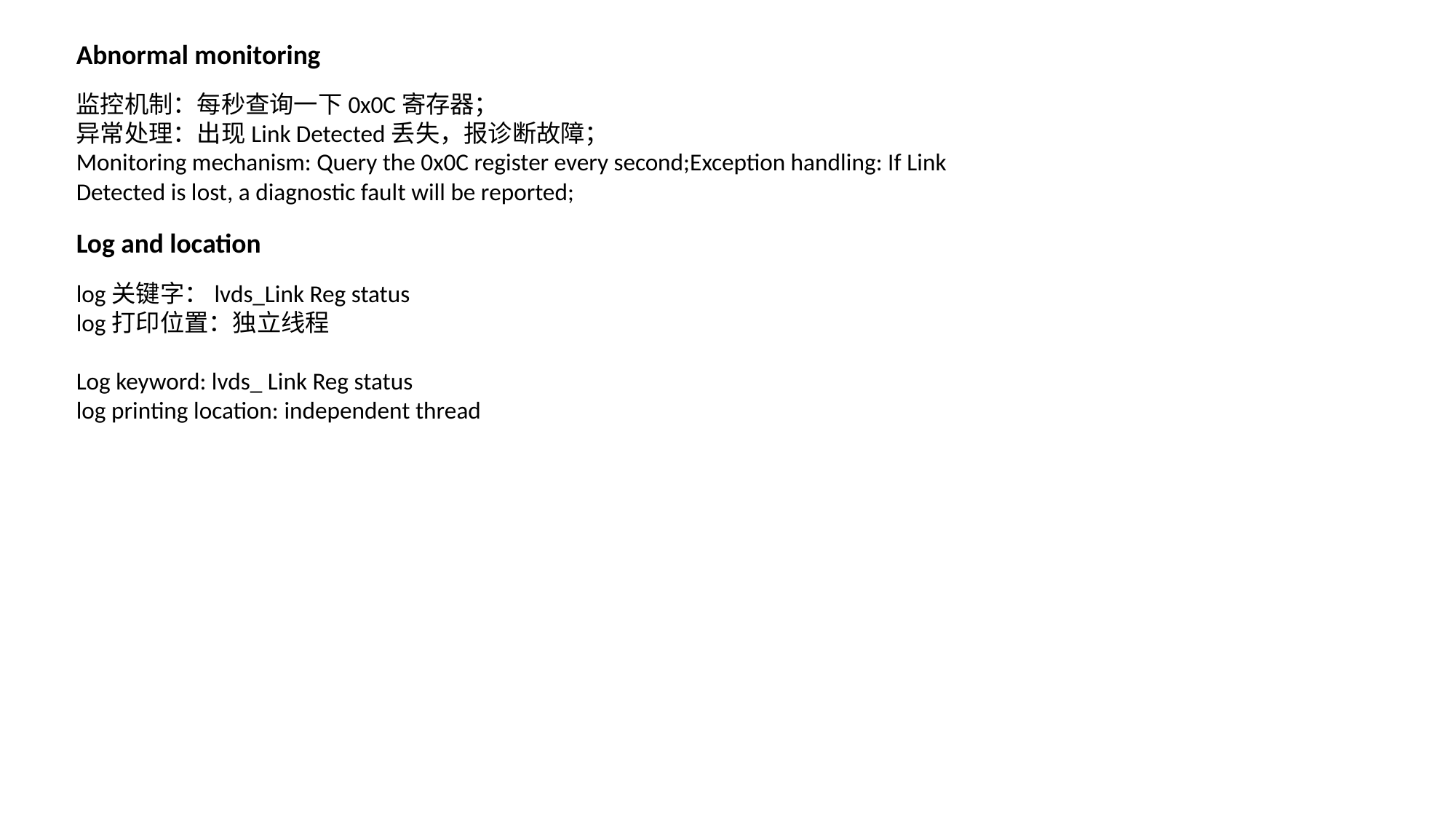

Abnormal monitoring
监控机制：每秒查询一下0x0C寄存器；
异常处理：出现Link Detected丢失，报诊断故障；
Monitoring mechanism: Query the 0x0C register every second;Exception handling: If Link Detected is lost, a diagnostic fault will be reported;
Log and location
log关键字：lvds_Link Reg status
log打印位置：独立线程

Log keyword: lvds_ Link Reg status
log printing location: independent thread